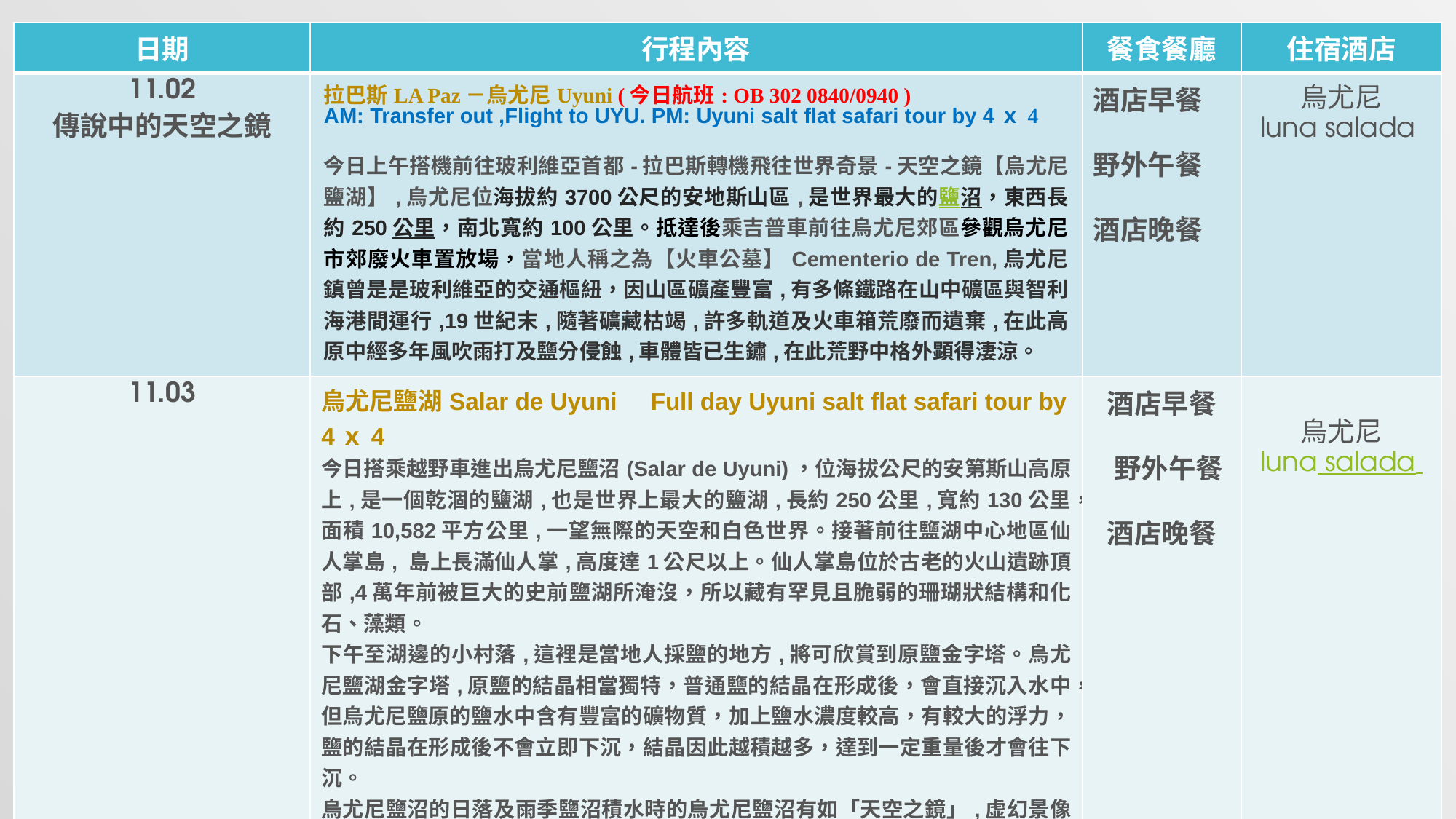

| 日期 | 行程內容 | 餐食餐廳 | 住宿酒店 |
| --- | --- | --- | --- |
| 11.02 傳說中的天空之鏡 | 拉巴斯LA Paz－烏尤尼Uyuni (今日航班: OB 302 0840/0940 ) AM: Transfer out ,Flight to UYU. PM: Uyuni salt flat safari tour by 4ｘ4   今日上午搭機前往玻利維亞首都-拉巴斯轉機飛往世界奇景-天空之鏡【烏尤尼鹽湖】,烏尤尼位海拔約3700公尺的安地斯山區,是世界最大的鹽沼，東西長約250公里，南北寬約100公里。抵達後乘吉普車前往烏尤尼郊區參觀烏尤尼市郊廢火車置放場，當地人稱之為【火車公墓】Cementerio de Tren,烏尤尼鎮曾是是玻利維亞的交通樞紐，因山區礦產豐富,有多條鐵路在山中礦區與智利海港間運行,19世紀末,隨著礦藏枯竭,許多軌道及火車箱荒廢而遺棄,在此高原中經多年風吹雨打及鹽分侵蝕,車體皆已生鏽,在此荒野中格外顕得淒涼。 | 酒店早餐 野外午餐 酒店晚餐 | 烏尤尼 luna salada |
| 11.03 | 烏尤尼鹽湖Salar de Uyuni     Full day Uyuni salt flat safari tour by 4ｘ4 今日搭乘越野車進出烏尤尼鹽沼(Salar de Uyuni)，位海拔公尺的安第斯山高原上,是一個乾涸的鹽湖,也是世界上最大的鹽湖,長約250公里,寬約130公里，面積10,582平方公里,一望無際的天空和白色世界。接著前往鹽湖中心地區仙人掌島, 島上長滿仙人掌,高度達1公尺以上。仙人掌島位於古老的火山遺跡頂部,4萬年前被巨大的史前鹽湖所淹沒，所以藏有罕見且脆弱的珊瑚狀結構和化石、藻類。 下午至湖邊的小村落,這裡是當地人採鹽的地方,將可欣賞到原鹽金字塔。烏尤尼鹽湖金字塔,原鹽的結晶相當獨特，普通鹽的結晶在形成後，會直接沉入水中，但烏尤尼鹽原的鹽水中含有豐富的礦物質，加上鹽水濃度較高，有較大的浮力，鹽的結晶在形成後不會立即下沉，結晶因此越積越多，達到一定重量後才會往下沉。 烏尤尼鹽沼的日落及雨季鹽沼積水時的烏尤尼鹽沼有如「天空之鏡」,虚幻景像令世界的遊客趨之若鶩。 註: 雨季時期鹽沼行程基於安全因素由當地司導人員安排路線 | 酒店早餐 野外午餐 酒店晚餐 | 烏尤尼 luna salada |